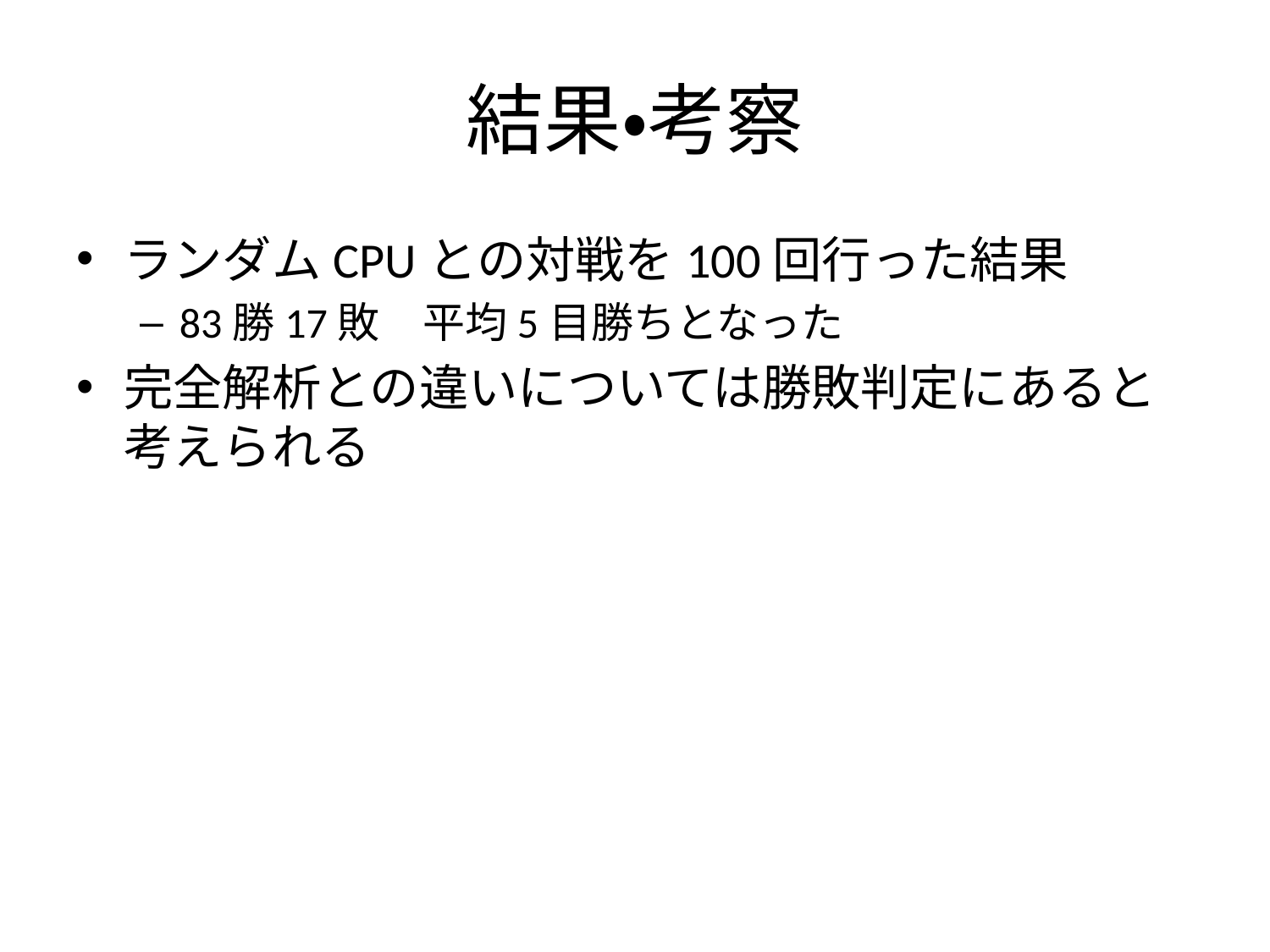

# 結果・考察
ランダムCPUとの対戦を100回行った結果
83勝17敗　平均5目勝ちとなった
完全解析との違いについては勝敗判定にあると考えられる